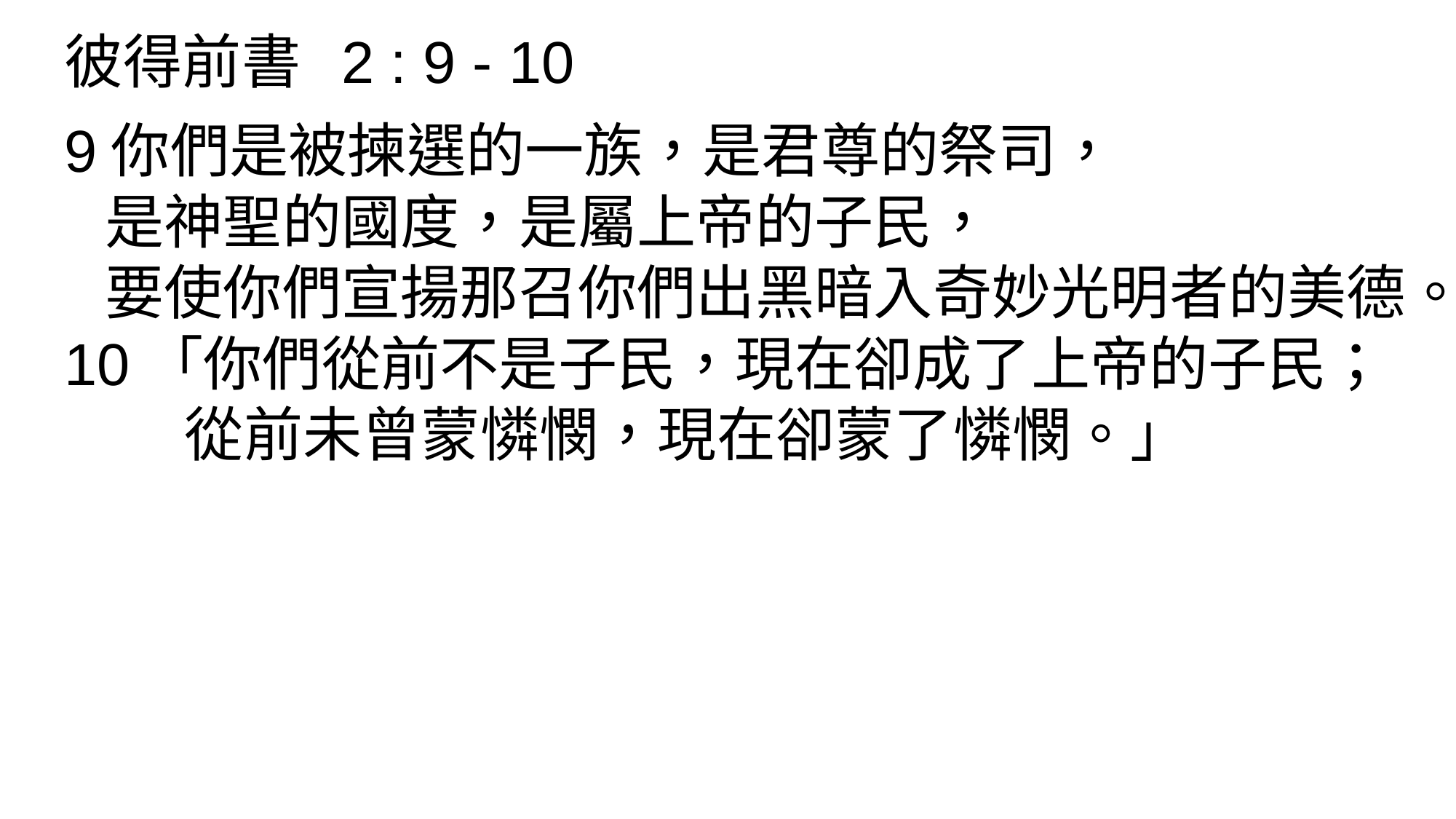

彼得前書  2 : 9 - 10
9你們是被揀選的一族，是君尊的祭司，
  是神聖的國度，是屬上帝的子民，
  要使你們宣揚那召你們出黑暗入奇妙光明者的美德。
10「你們從前不是子民，現在卻成了上帝的子民；
        從前未曾蒙憐憫，現在卻蒙了憐憫。」